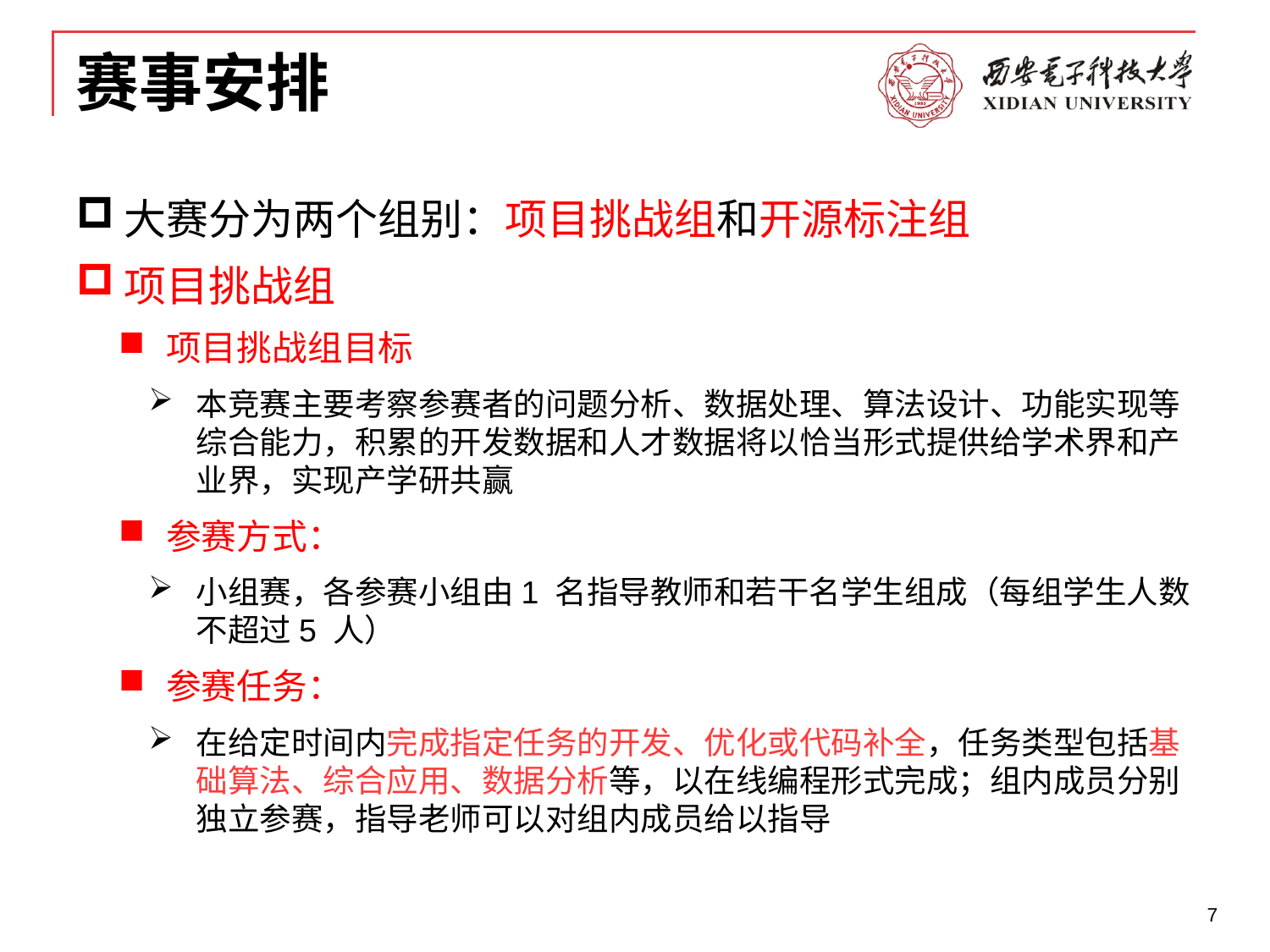

# 赛事安排
大赛分为两个组别：项目挑战组和开源标注组
项目挑战组
项目挑战组目标
本竞赛主要考察参赛者的问题分析、数据处理、算法设计、功能实现等综合能力，积累的开发数据和人才数据将以恰当形式提供给学术界和产业界，实现产学研共赢
参赛方式：
小组赛，各参赛小组由1 名指导教师和若干名学生组成（每组学生人数不超过5 人）
参赛任务：
在给定时间内完成指定任务的开发、优化或代码补全，任务类型包括基础算法、综合应用、数据分析等，以在线编程形式完成；组内成员分别独立参赛，指导老师可以对组内成员给以指导